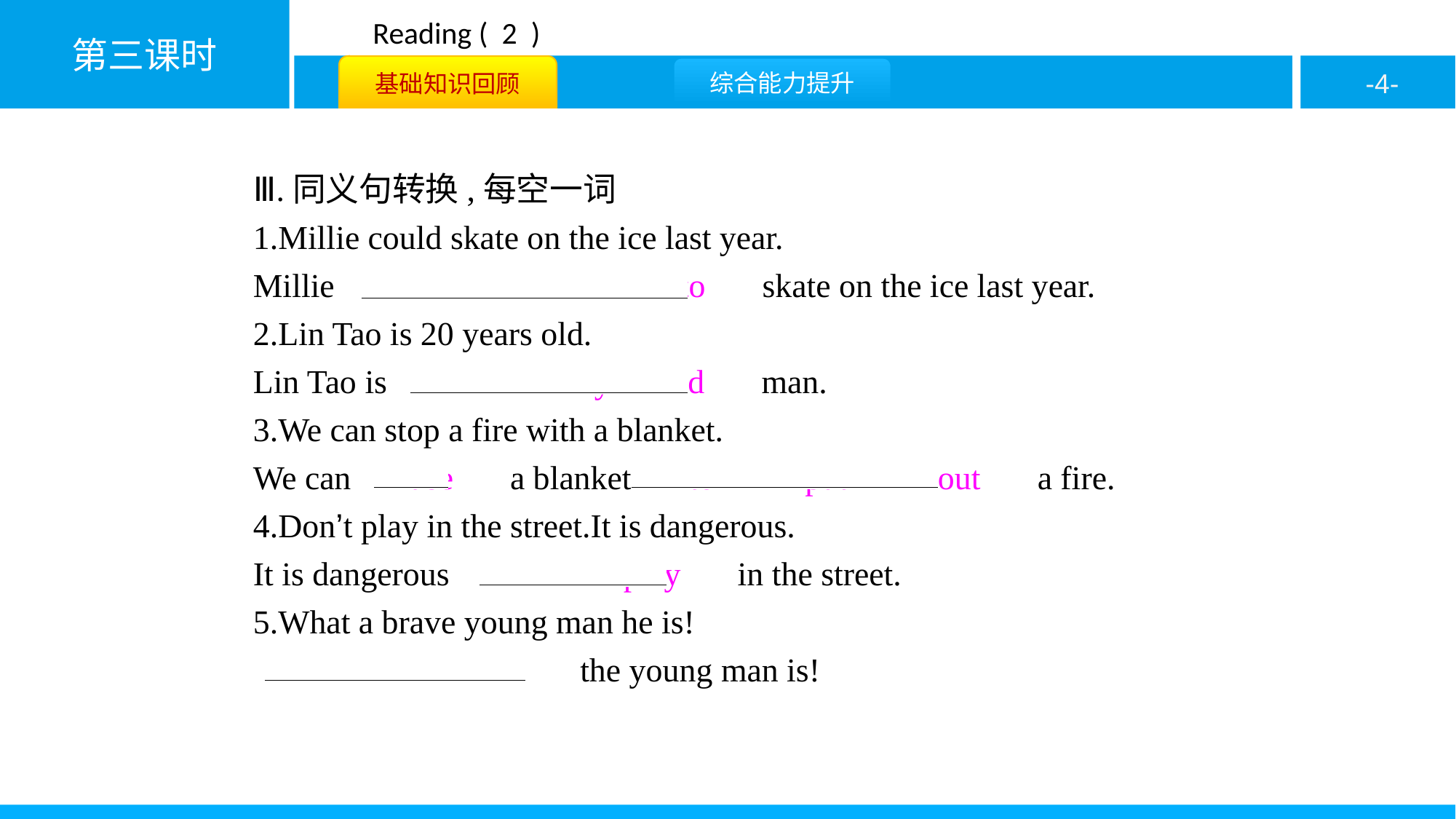

Ⅲ.同义句转换,每空一词
1.Millie could skate on the ice last year.
Millie 　was　 　able　 　to　 skate on the ice last year.
2.Lin Tao is 20 years old.
Lin Tao is 　a　 　20-year-old　 man.
3.We can stop a fire with a blanket.
We can 　use　 a blanket 　to　 　put　 　out　 a fire.
4.Don’t play in the street.It is dangerous.
It is dangerous 　to　 　play　 in the street.
5.What a brave young man he is!
　How　 　brave　 the young man is!